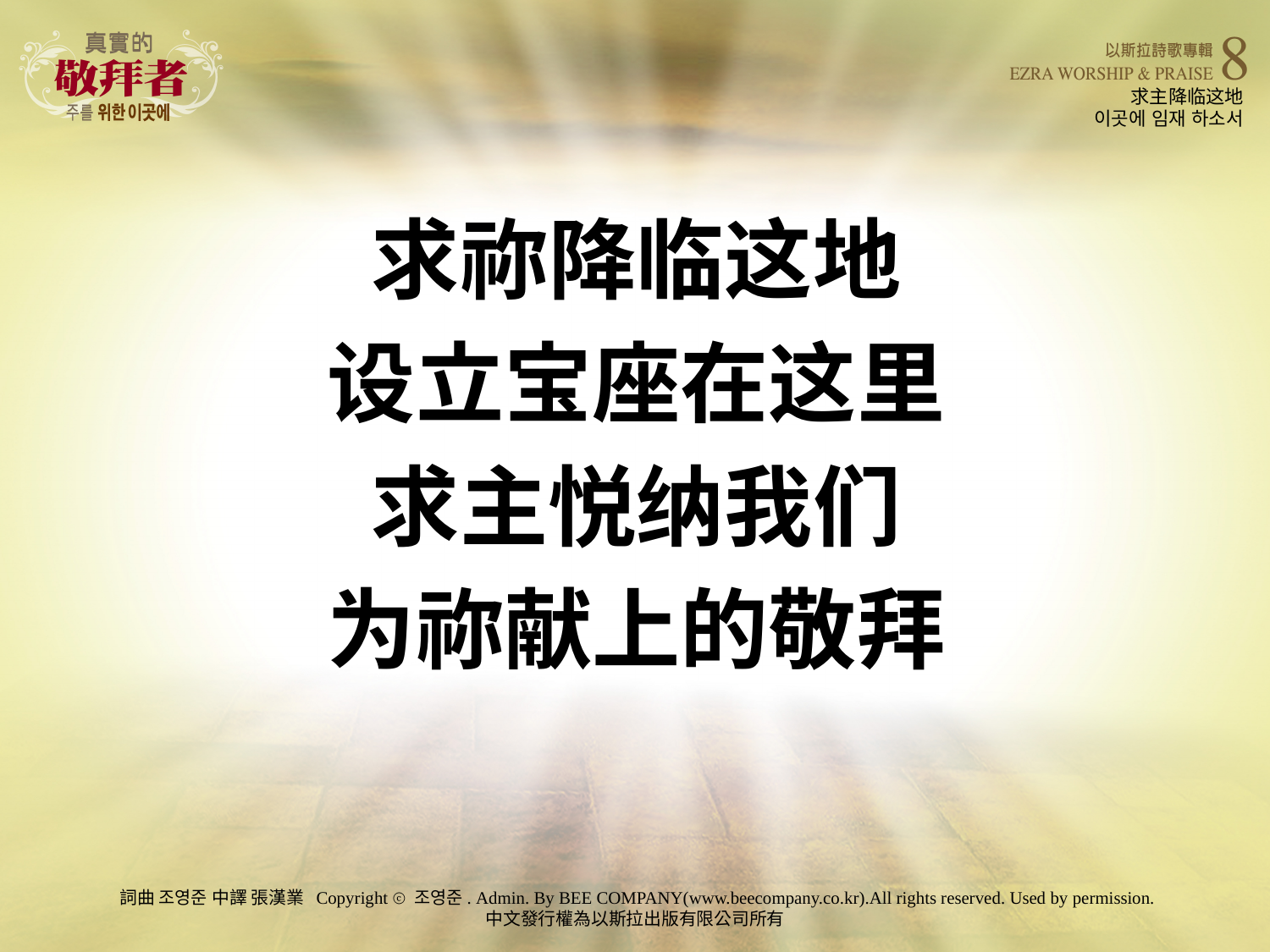

# 求主降临这地 이곳에 임재 하소서
求祢降临这地
设立宝座在这里
求主悦纳我们
为祢献上的敬拜
詞曲 조영준 中譯 張漢業  Copyright ⓒ 조영준. Admin. By BEE COMPANY(www.beecompany.co.kr).All rights reserved. Used by permission.
中文發行權為以斯拉出版有限公司所有